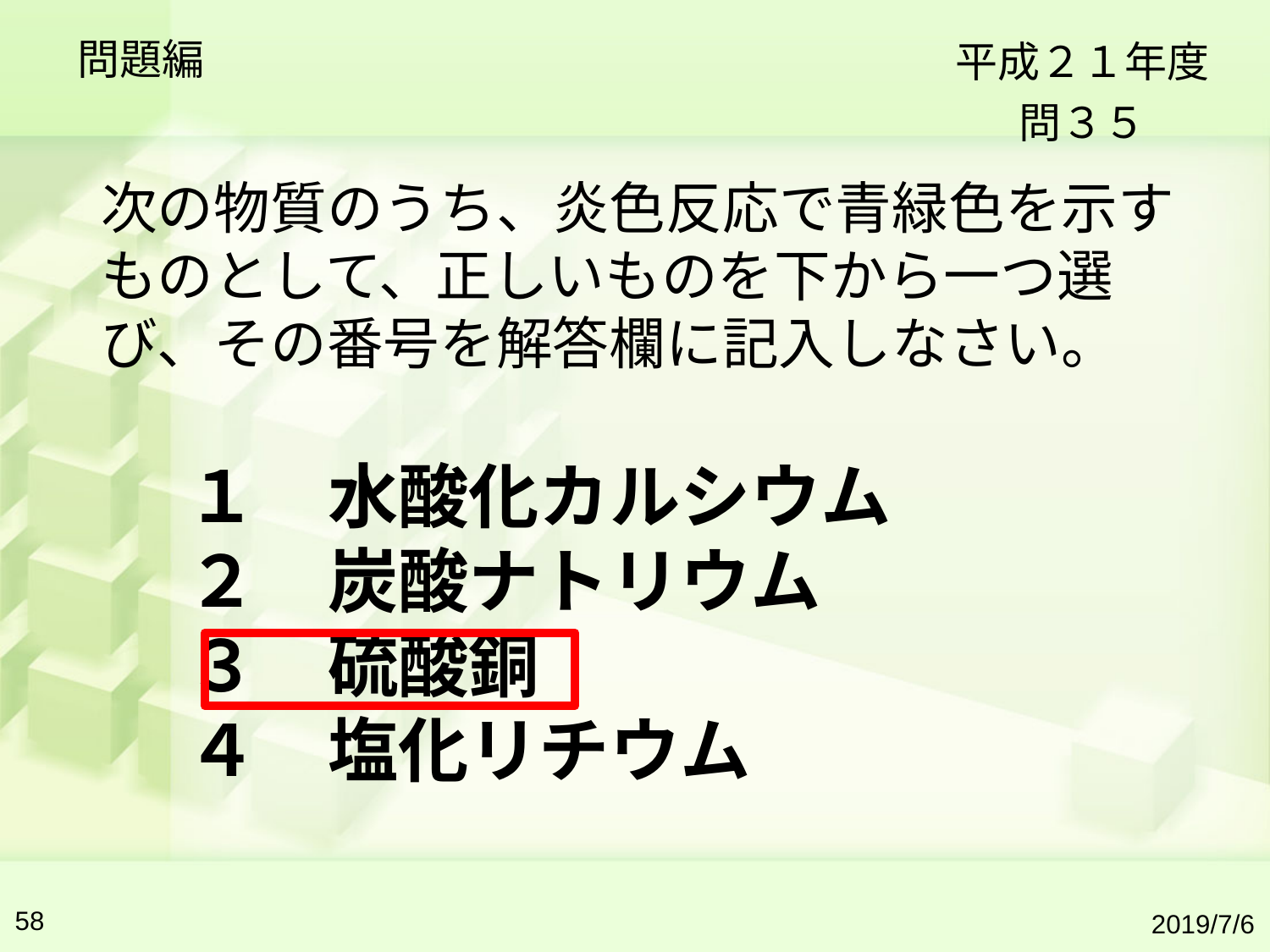

問題編
平成２１年度
問３５
次の物質のうち、炎色反応で青緑色を示すものとして、正しいものを下から一つ選び、その番号を解答欄に記入しなさい。
１　水酸化カルシウム
２　炭酸ナトリウム
３　硫酸銅
４　塩化リチウム

58
2019/7/6